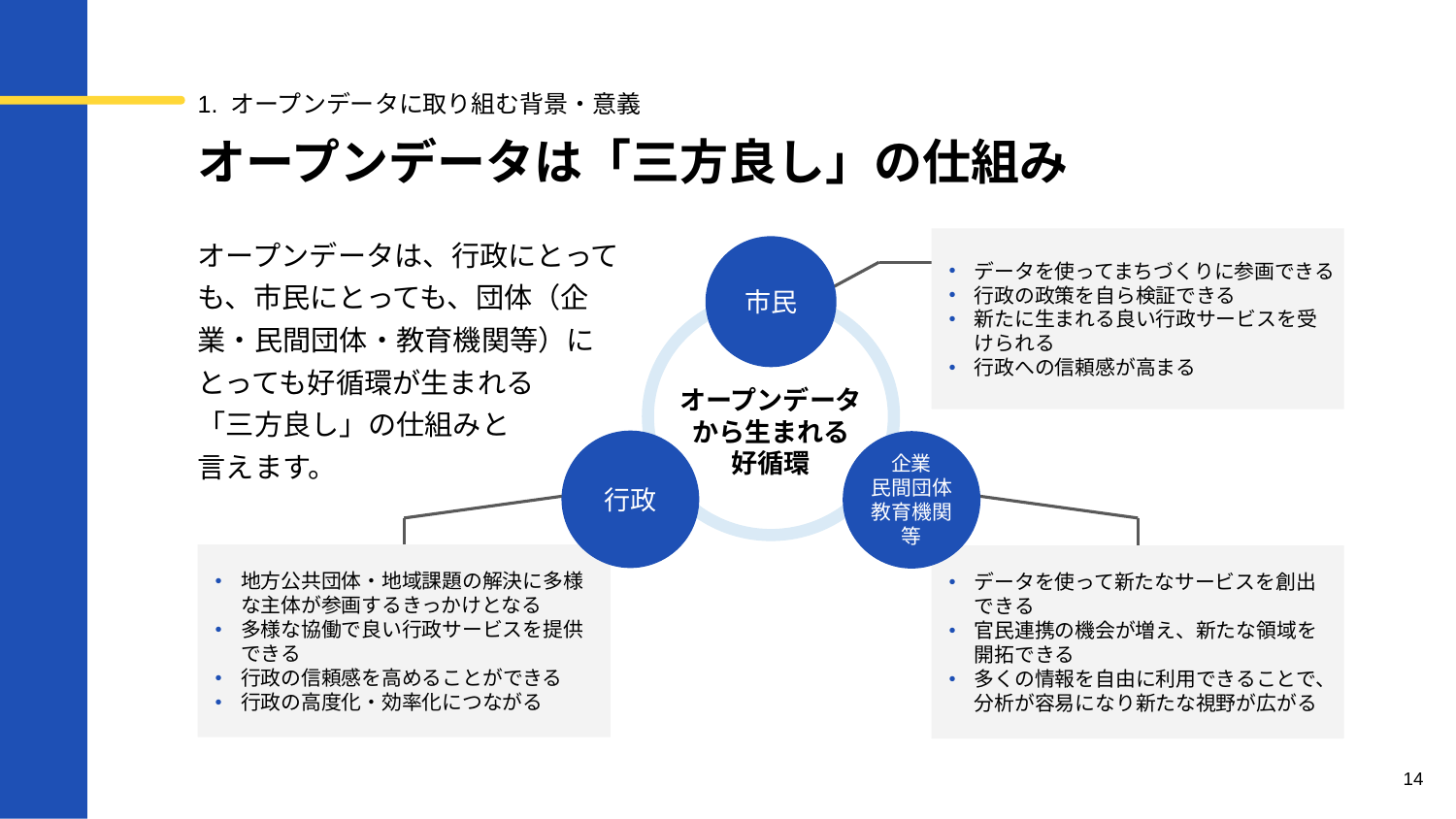

1. オープンデータに取り組む背景・意義
# オープンデータは「三方良し」の仕組み
データを使ってまちづくりに参画できる
行政の政策を自ら検証できる
新たに生まれる良い行政サービスを受けられる
行政への信頼感が高まる
オープンデータは、行政にとっても、市民にとっても、団体（企業・民間団体・教育機関等）にとっても好循環が生まれる
「三方良し」の仕組みと
言えます。
市民

オープンデータから生まれる
好循環
行政
企業
民間団体
教育機関等
地方公共団体・地域課題の解決に多様な主体が参画するきっかけとなる
多様な協働で良い行政サービスを提供できる
行政の信頼感を高めることができる
行政の高度化・効率化につながる
データを使って新たなサービスを創出できる
官民連携の機会が増え、新たな領域を開拓できる
多くの情報を自由に利用できることで、分析が容易になり新たな視野が広がる
14